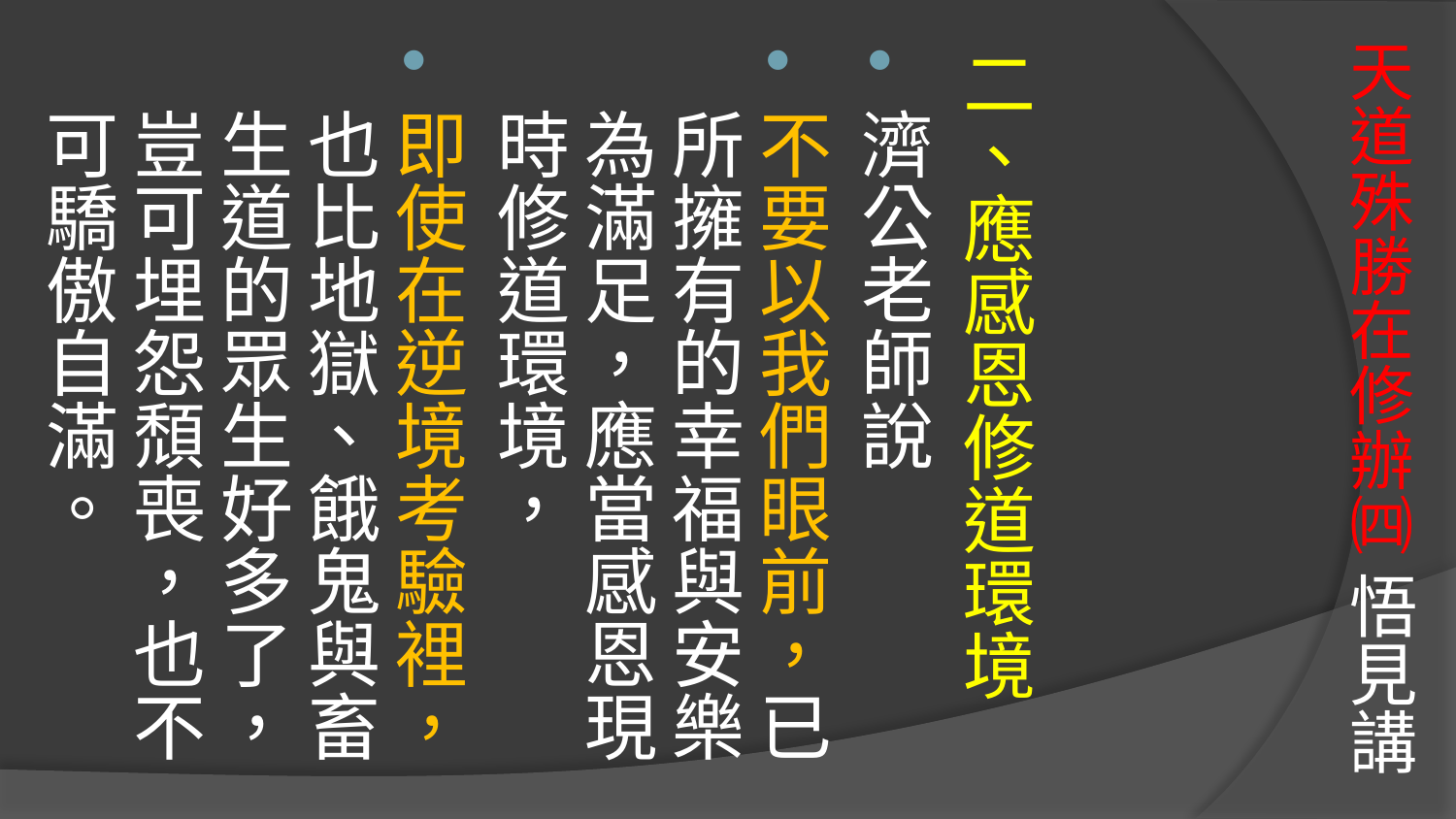

# 天道殊勝在修辦㈣ 悟見講
二、應感恩修道環境
濟公老師說
不要以我們眼前，已所擁有的幸福與安樂為滿足，應當感恩現時修道環境，
即使在逆境考驗裡，也比地獄、餓鬼與畜生道的眾生好多了，豈可埋怨頹喪，也不可驕傲自滿。